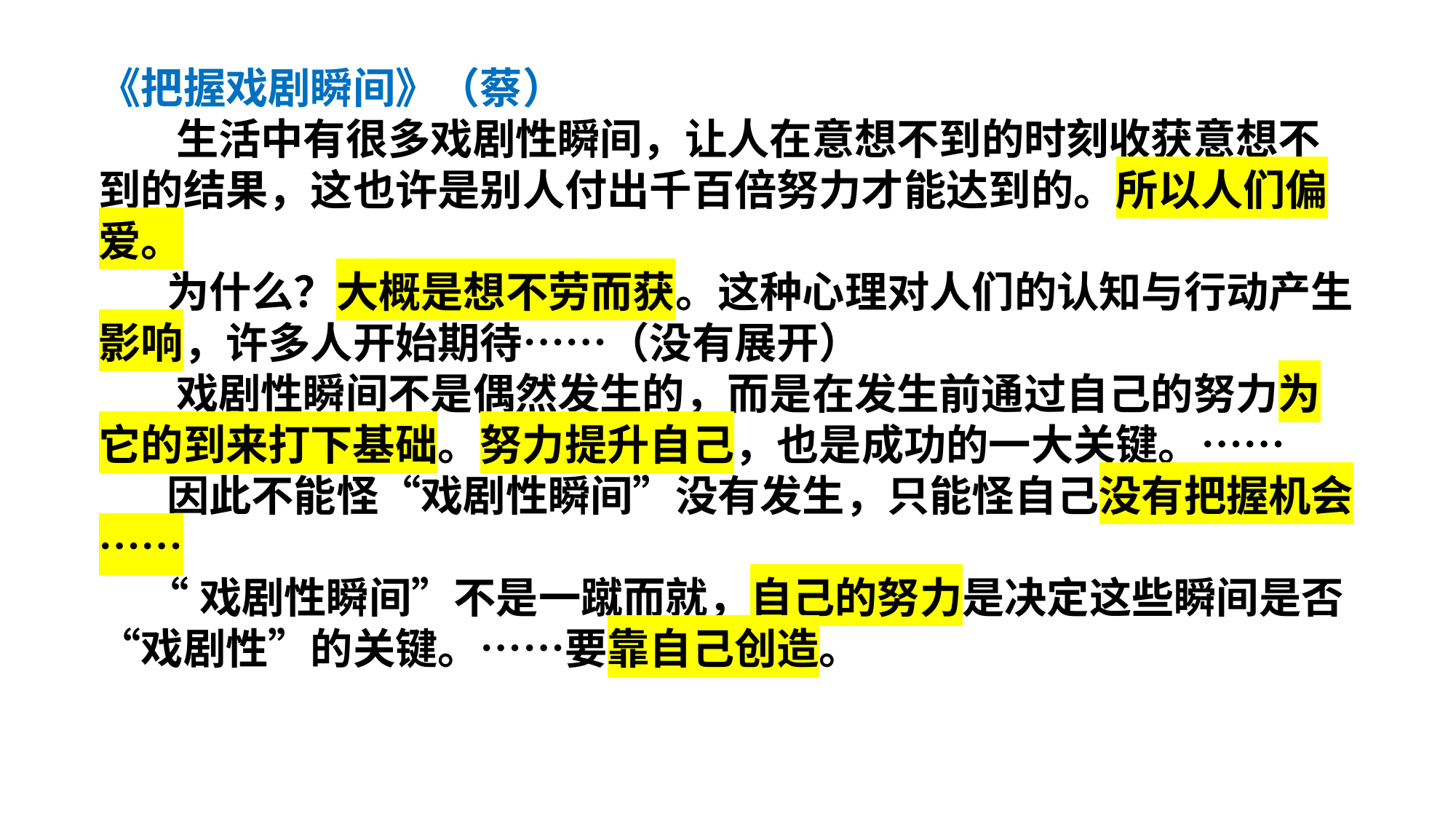

《把握戏剧瞬间》（蔡）
       生活中有很多戏剧性瞬间，让人在意想不到的时刻收获意想不到的结果，这也许是别人付出千百倍努力才能达到的。所以人们偏爱。
      为什么？大概是想不劳而获。这种心理对人们的认知与行动产生影响，许多人开始期待……（没有展开）
       戏剧性瞬间不是偶然发生的，而是在发生前通过自己的努力为它的到来打下基础。努力提升自己，也是成功的一大关键。……
      因此不能怪“戏剧性瞬间”没有发生，只能怪自己没有把握机会……
     “戏剧性瞬间”不是一蹴而就，自己的努力是决定这些瞬间是否“戏剧性”的关键。……要靠自己创造。